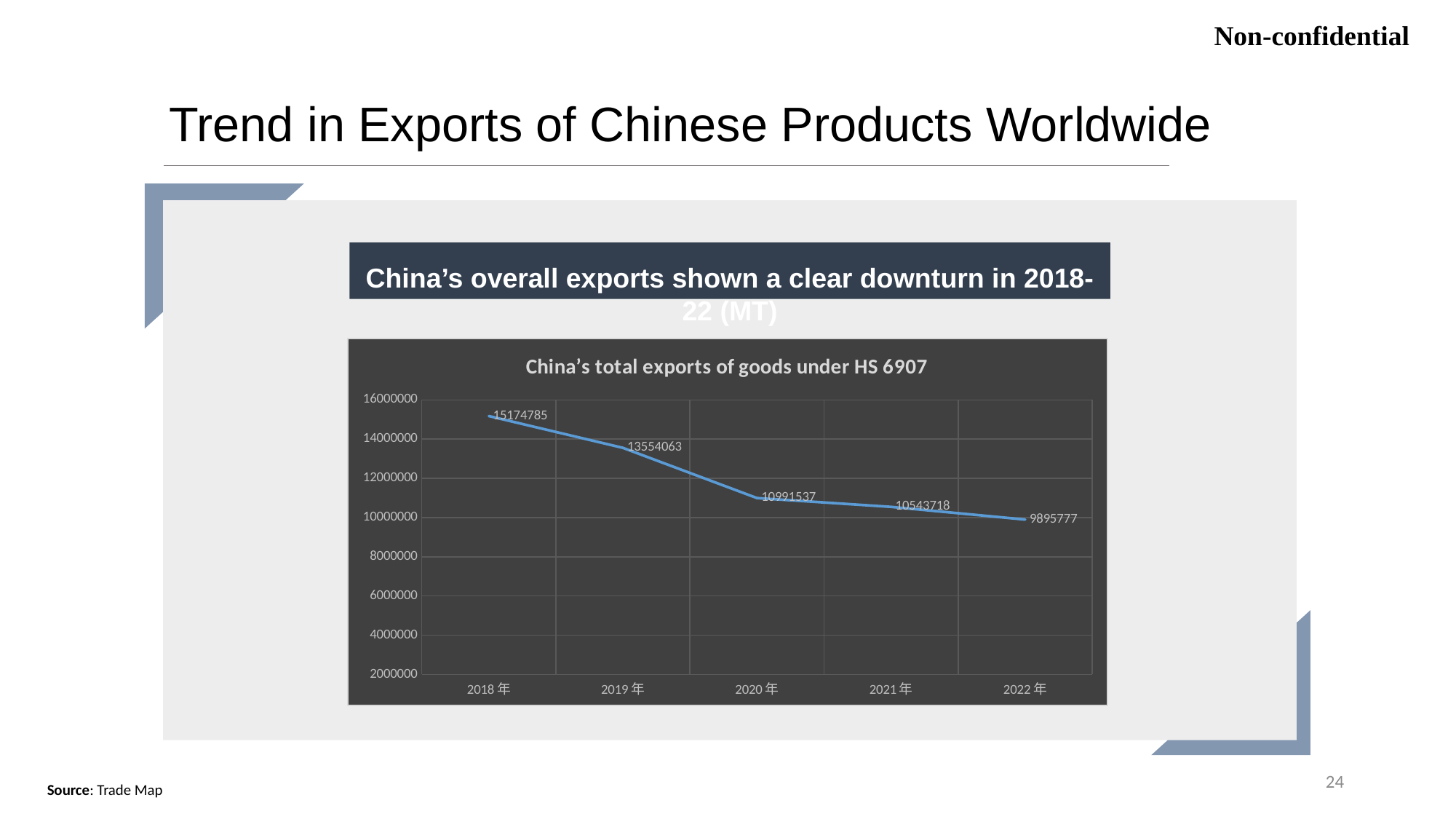

Non-confidential
Trend in Exports of Chinese Products Worldwide

China’s overall exports shown a clear downturn in 2018-22 (MT)

### Chart: China’s total exports of goods under HS 6907

| Category | China |
|---|---|
| 2018年 | 15174785.0 |
| 2019年 | 13554063.0 |
| 2020年 | 10991537.0 |
| 2021年 | 10543718.0 |
| 2022年 | 9895777.0 |
24
Source: Trade Map